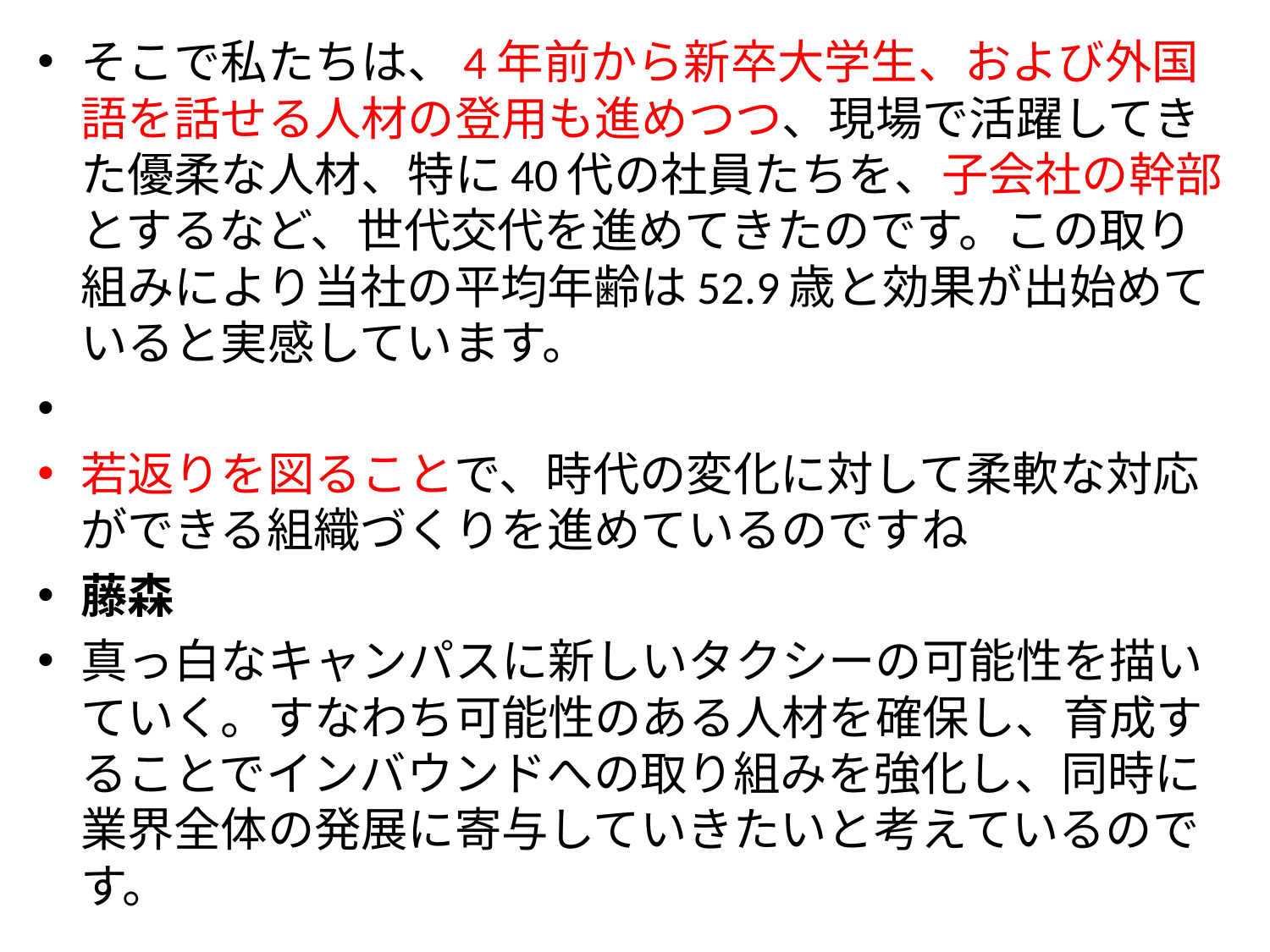

そこで私たちは、4年前から新卒大学生、および外国語を話せる人材の登用も進めつつ、現場で活躍してきた優柔な人材、特に40代の社員たちを、子会社の幹部とするなど、世代交代を進めてきたのです。この取り組みにより当社の平均年齢は52.9歳と効果が出始めていると実感しています。

若返りを図ることで、時代の変化に対して柔軟な対応ができる組織づくりを進めているのですね
藤森
真っ白なキャンパスに新しいタクシーの可能性を描いていく。すなわち可能性のある人材を確保し、育成することでインバウンドへの取り組みを強化し、同時に業界全体の発展に寄与していきたいと考えているのです。